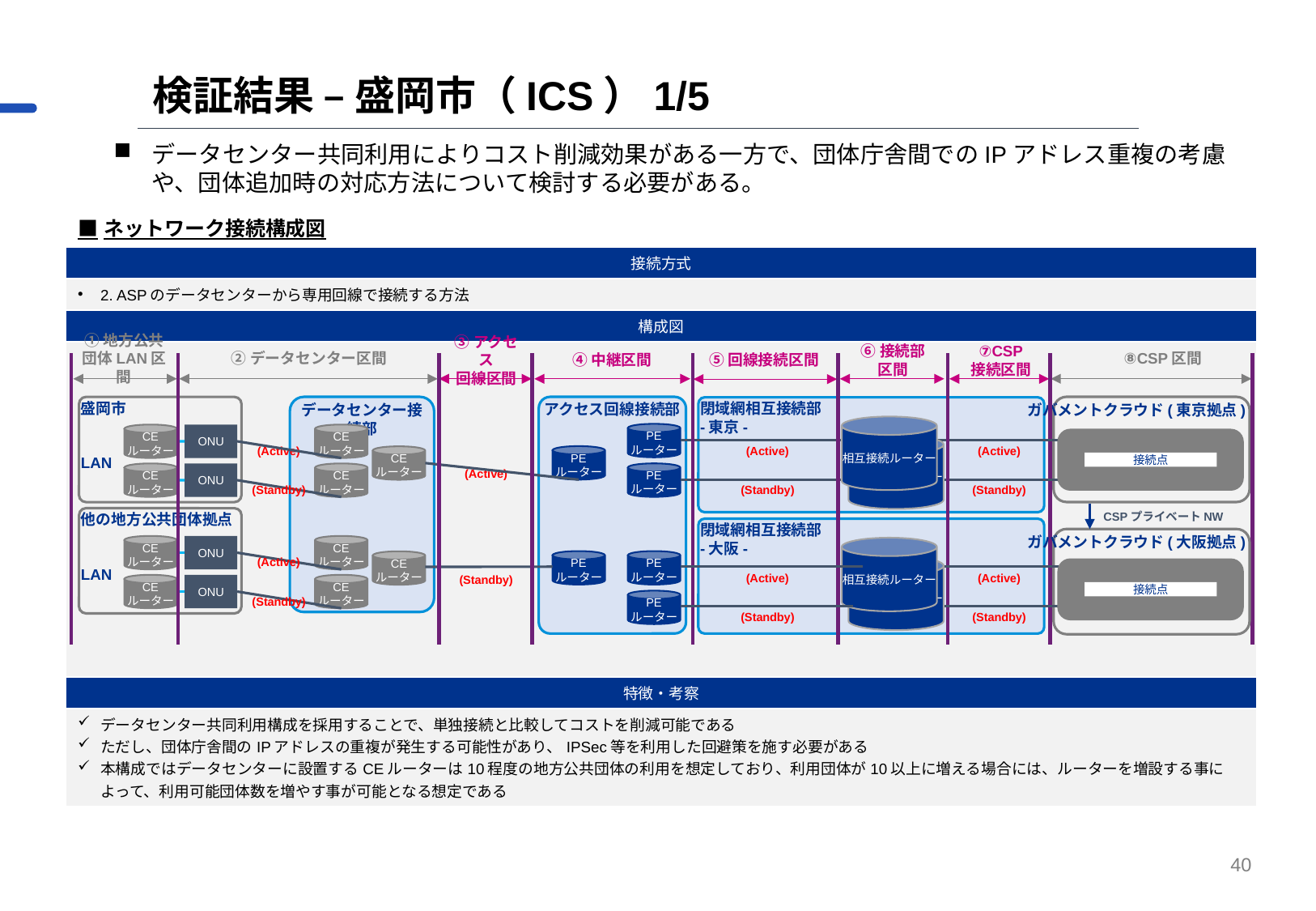

検証結果 – 盛岡市（ICS）1/5
データセンター共同利用によりコスト削減効果がある一方で、団体庁舎間でのIPアドレス重複の考慮や、団体追加時の対応方法について検討する必要がある。
| ■ネットワーク接続構成図 |
| --- |
| 接続方式 |
| 2. ASPのデータセンターから専用回線で接続する方法 |
| 構成図 |
|  |
| 特徴・考察 |
| データセンター共同利用構成を採用することで、単独接続と比較してコストを削減可能である ただし、団体庁舎間のIPアドレスの重複が発生する可能性があり、IPSec等を利用した回避策を施す必要がある 本構成ではデータセンターに設置するCEルーターは10程度の地方公共団体の利用を想定しており、利用団体が10以上に増える場合には、ルーターを増設する事によって、利用可能団体数を増やす事が可能となる想定である |
①地方公共団体LAN区間
②データセンター区間
⑧CSP区間
③アクセス
回線区間
④中継区間
⑤回線接続区間
⑥接続部
区間
⑦CSP
接続区間
データセンター接続部
ガバメントクラウド(東京拠点)
アクセス回線接続部
盛岡市

LAN
閉域網相互接続部
-東京-
相互接続ルーター
PE
ルーター
CE
ルーター
ONU
CE
ルーター

相互接続ルーター
(Active)
(Active)
(Active)
PE
ルーター
CE
ルーター
接続点
PE
ルーター
CE
ルーター
ONU
CE
ルーター
(Active)
(Standby)
(Standby)
(Standby)
他の地方公共団体拠点

LAN
CSPプライベートNW
閉域網相互接続部
-大阪-
ガバメントクラウド(大阪拠点)
CE
ルーター
ONU
CE
ルーター
相互接続ルーター
PE
ルーター
PE
ルーター
PE
ルーター
CE
ルーター
(Active)
相互接続ルーター

(Active)
(Active)
(Standby)
CE
ルーター
ONU
CE
ルーター
接続点
(Standby)
(Standby)
(Standby)
40